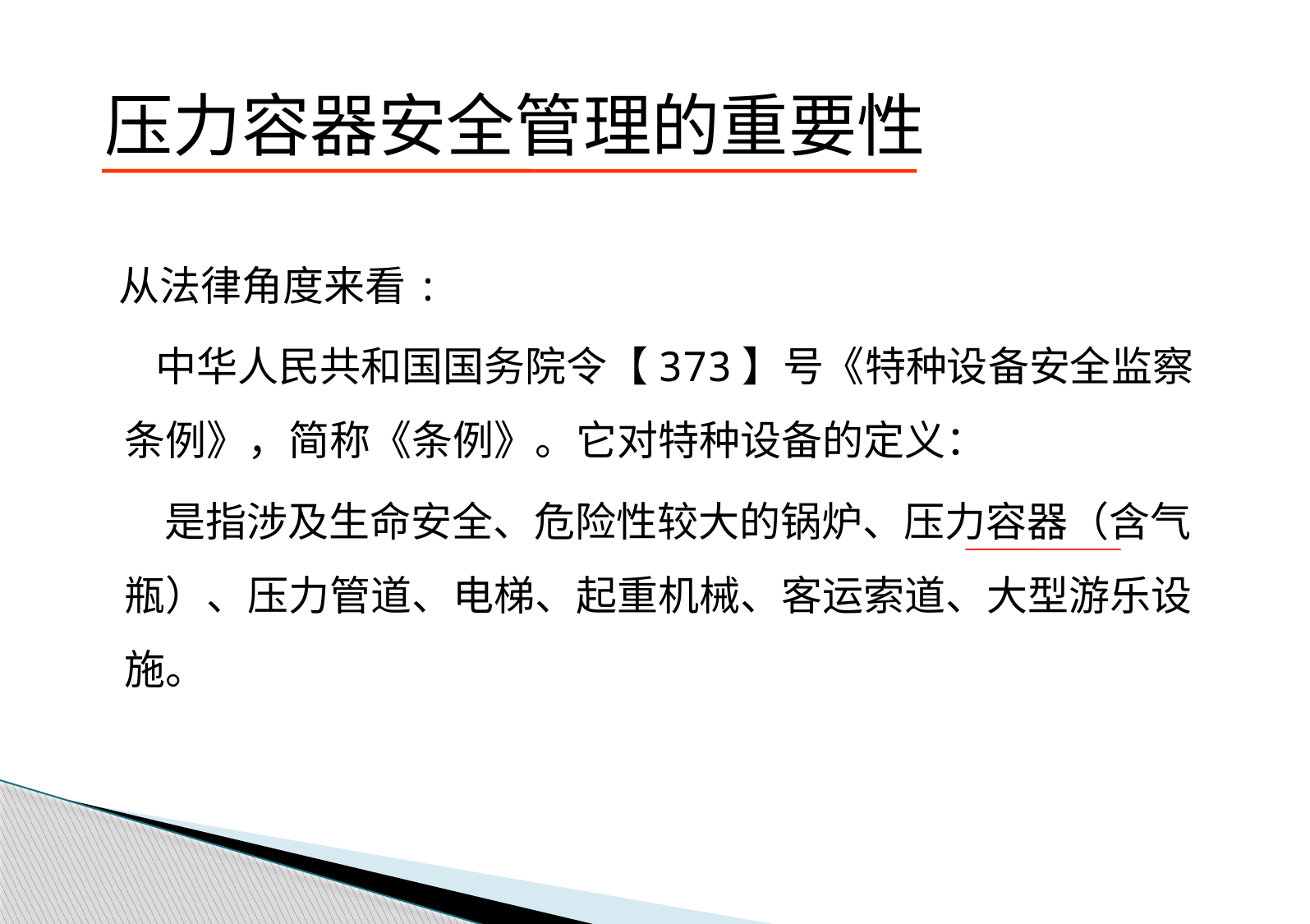

压力容器安全管理的重要性
#

  从法律角度来看:
      中华人民共和国国务院令【373】号《特种设备安全监察条例》，简称《条例》。它对特种设备的定义：
       是指涉及生命安全、危险性较大的锅炉、压力容器（含气瓶）、压力管道、电梯、起重机械、客运索道、大型游乐设施。